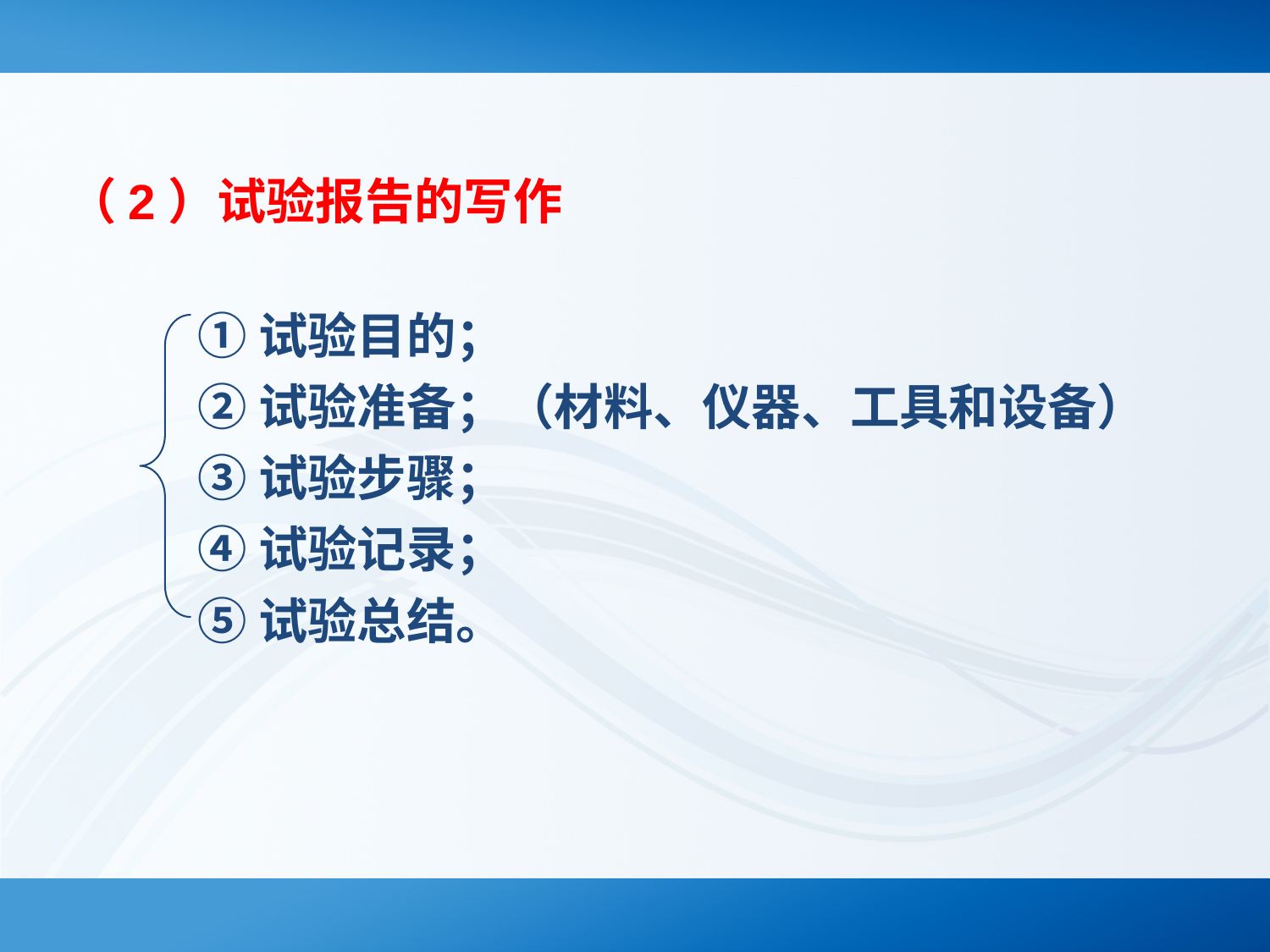

（2）试验报告的写作
①试验目的；
②试验准备；（材料、仪器、工具和设备）
③试验步骤；
④试验记录；
⑤试验总结。